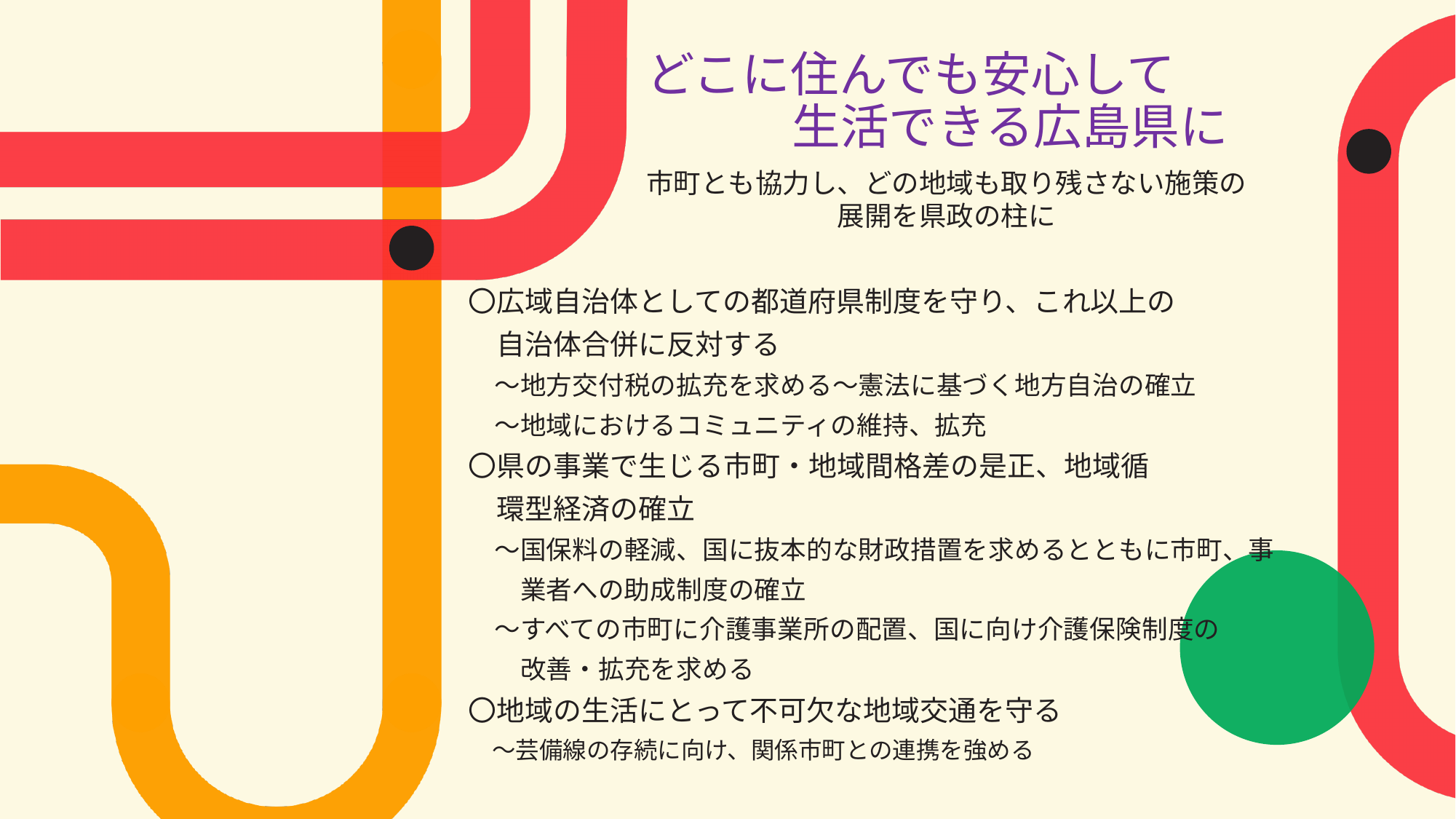

# どこに住んでも安心して 　　　生活できる広島県に
市町とも協力し、どの地域も取り残さない施策の
　　　　　　　展開を県政の柱に
〇広域自治体としての都道府県制度を守り、これ以上の
　自治体合併に反対する
　～地方交付税の拡充を求める～憲法に基づく地方自治の確立
　～地域におけるコミュニティの維持、拡充
〇県の事業で生じる市町・地域間格差の是正、地域循
　環型経済の確立
　～国保料の軽減、国に抜本的な財政措置を求めるとともに市町、事
　　業者への助成制度の確立
　～すべての市町に介護事業所の配置、国に向け介護保険制度の
　　改善・拡充を求める
〇地域の生活にとって不可欠な地域交通を守る
　～芸備線の存続に向け、関係市町との連携を強める